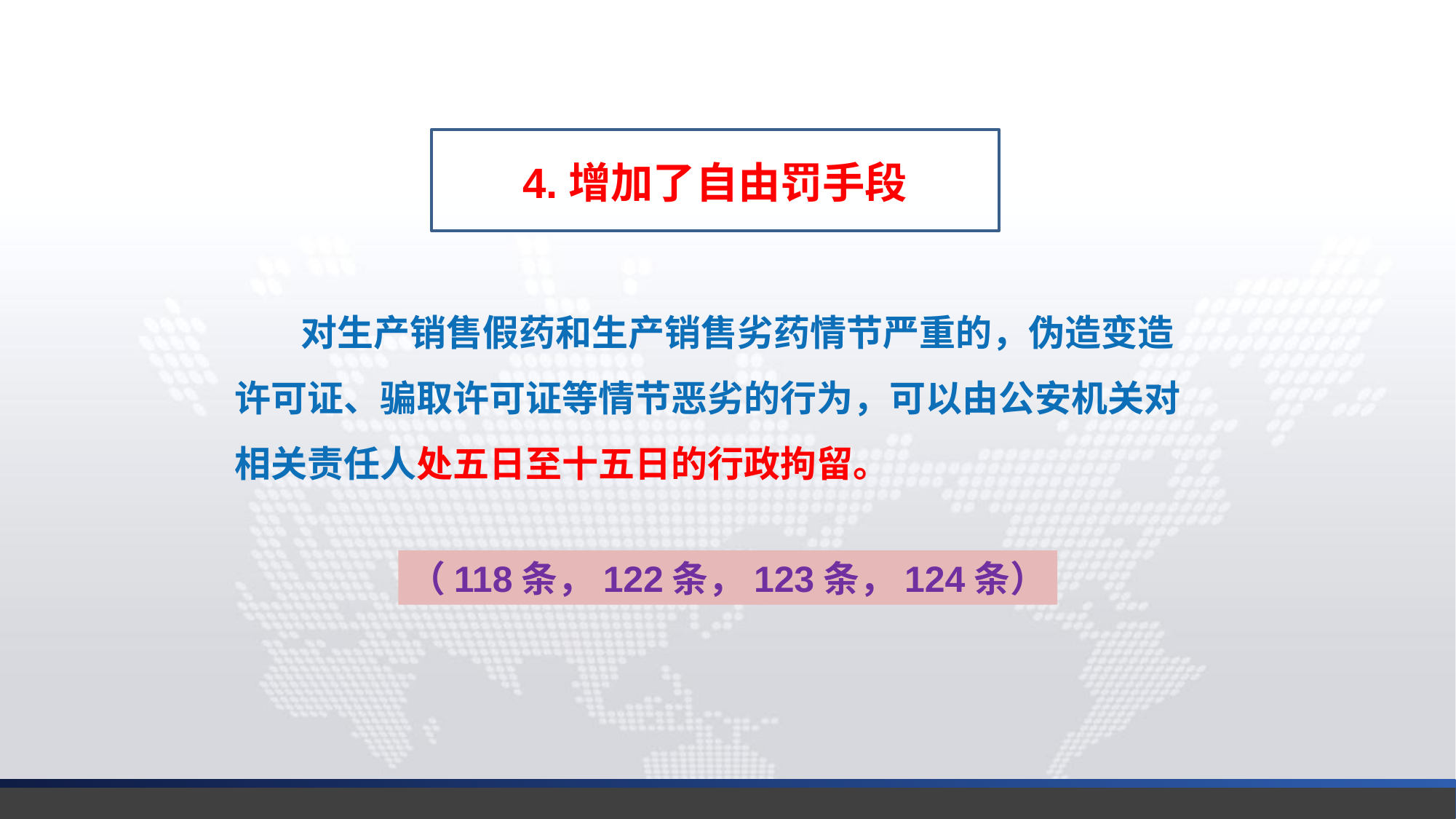

4.增加了自由罚手段

       对生产销售假药和生产销售劣药情节严重的，伪造变造许可证、骗取许可证等情节恶劣的行为，可以由公安机关对相关责任人处五日至十五日的行政拘留。
（118条，122条，123条，124条）

延时符